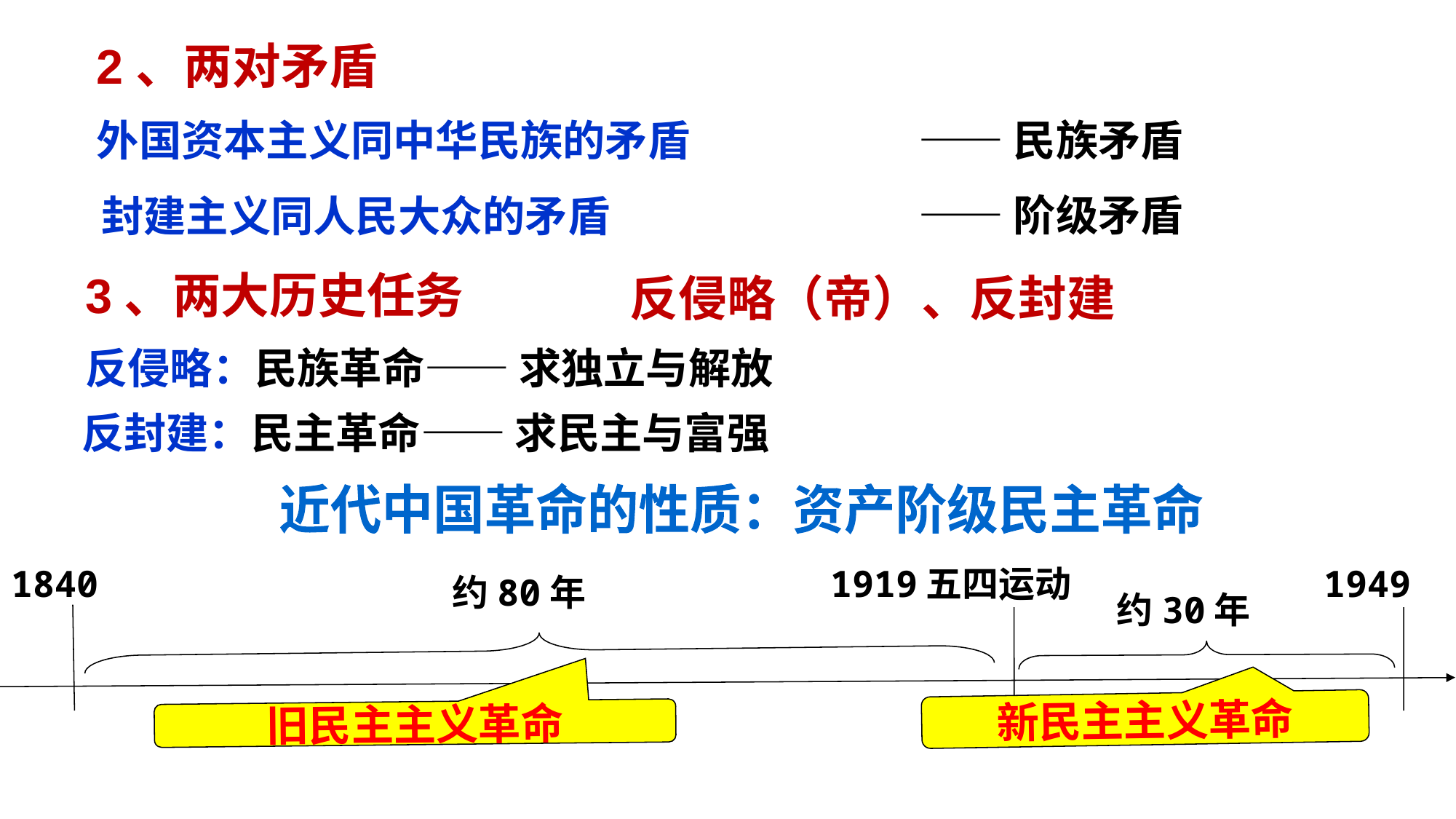

2、两对矛盾
外国资本主义同中华民族的矛盾
——民族矛盾
——阶级矛盾
封建主义同人民大众的矛盾
3、两大历史任务
反侵略（帝）、反封建
反侵略：民族革命—— 求独立与解放
 反封建：民主革命—— 求民主与富强
近代中国革命的性质：资产阶级民主革命
1840
1919五四运动
1949

约80年
约30年

新民主主义革命
旧民主主义革命